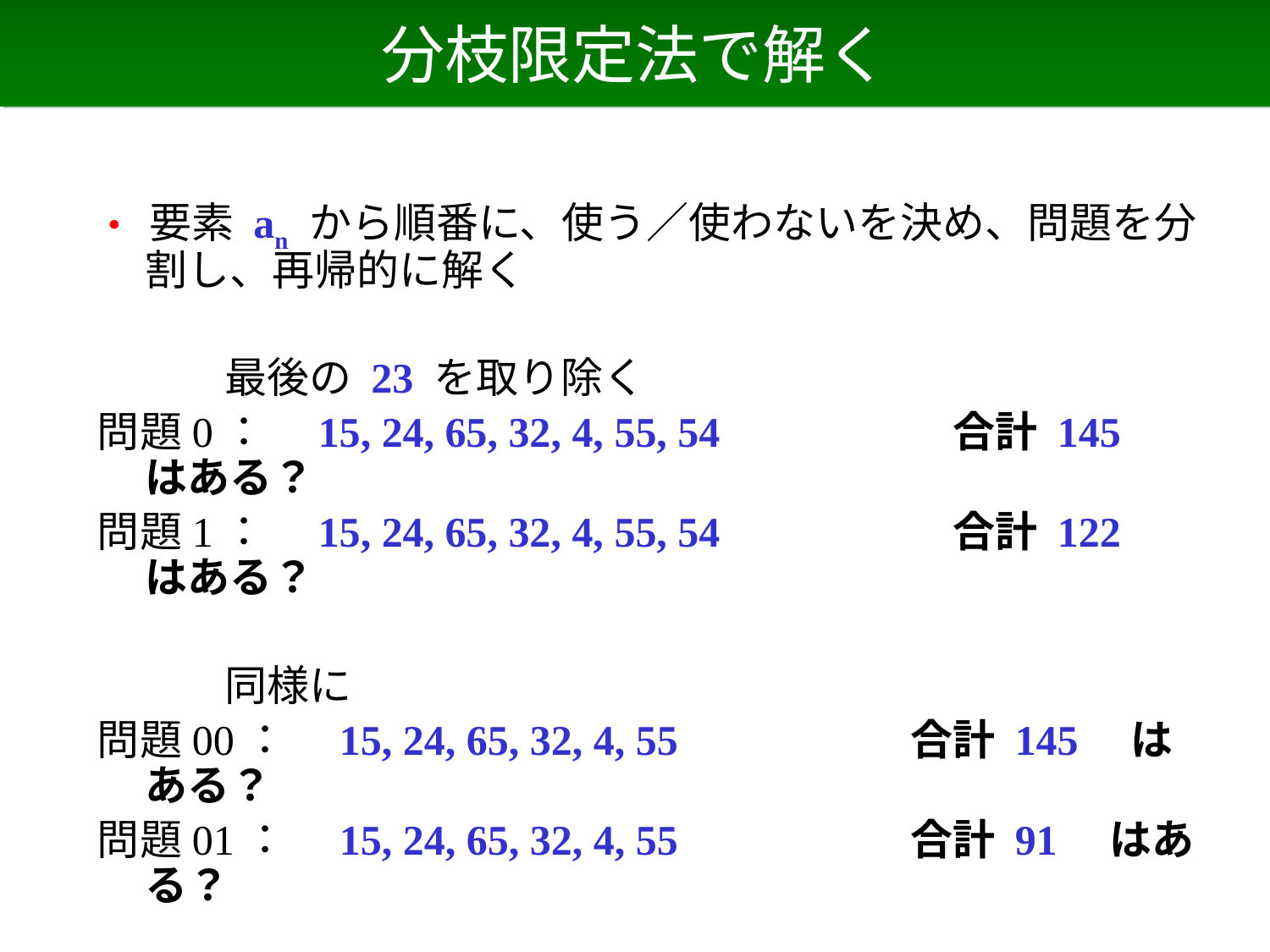

# 分枝限定法で解く
• 要素 an から順番に、使う／使わないを決め、問題を分割し、再帰的に解く

　　　最後の 23 を取り除く
問題0：　15, 24, 65, 32, 4, 55, 54 　　　　　合計 145　はある？
問題1：　15, 24, 65, 32, 4, 55, 54 　　　　　合計 122　はある？

　　　同様に
問題00：　15, 24, 65, 32, 4, 55 　　　　　合計 145　はある？
問題01：　15, 24, 65, 32, 4, 55 　　　　　合計 91　はある？

問題10：　15, 24, 65, 32, 4, 55 　　　　　合計 122　はある？
問題11：　15, 24, 65, 32, 4, 55 　　　　　合計 68　はある？